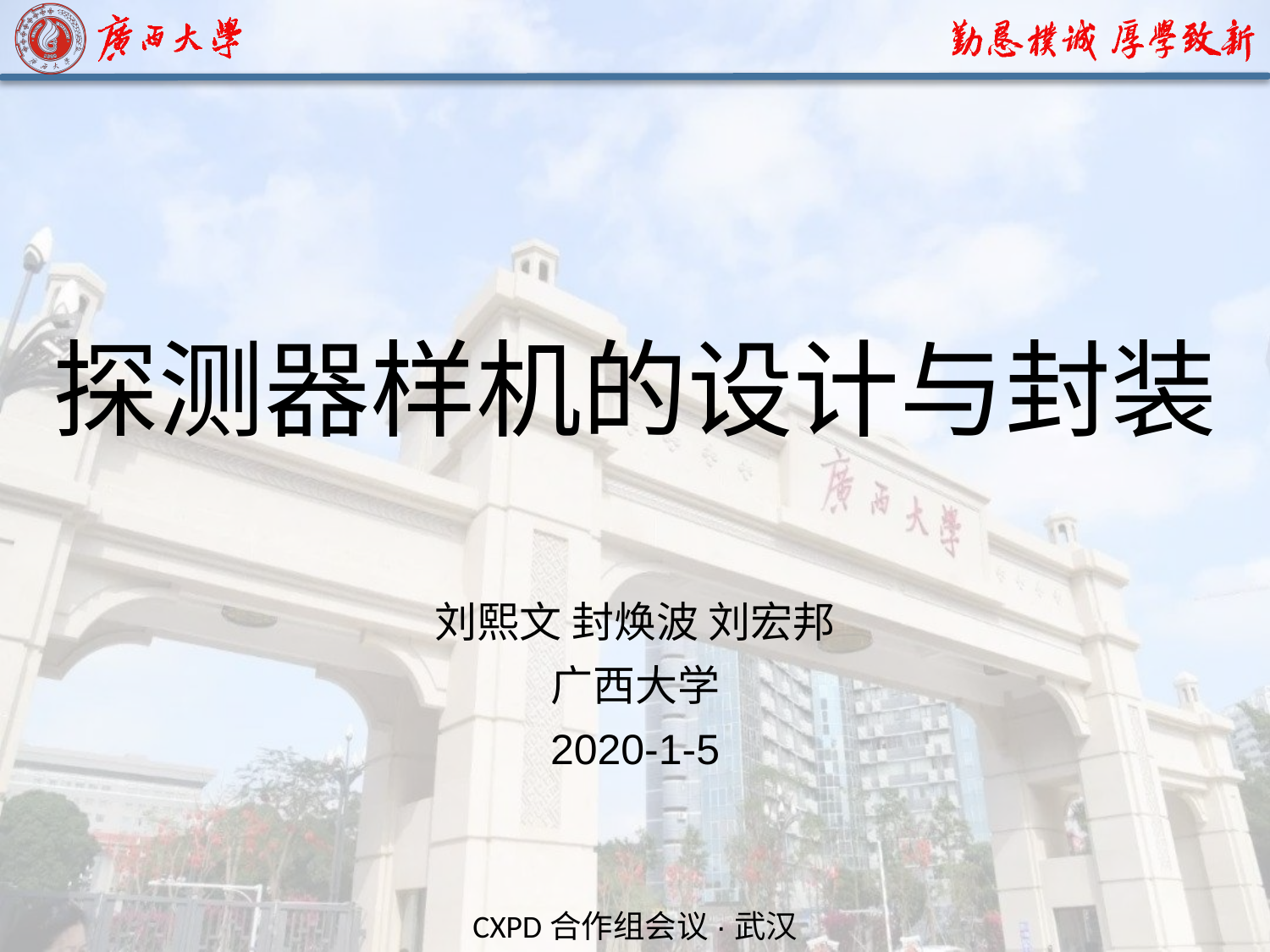

# 探测器样机的设计与封装
刘熙文 封焕波 刘宏邦
广西大学
2020-1-5
CXPD合作组会议·武汉